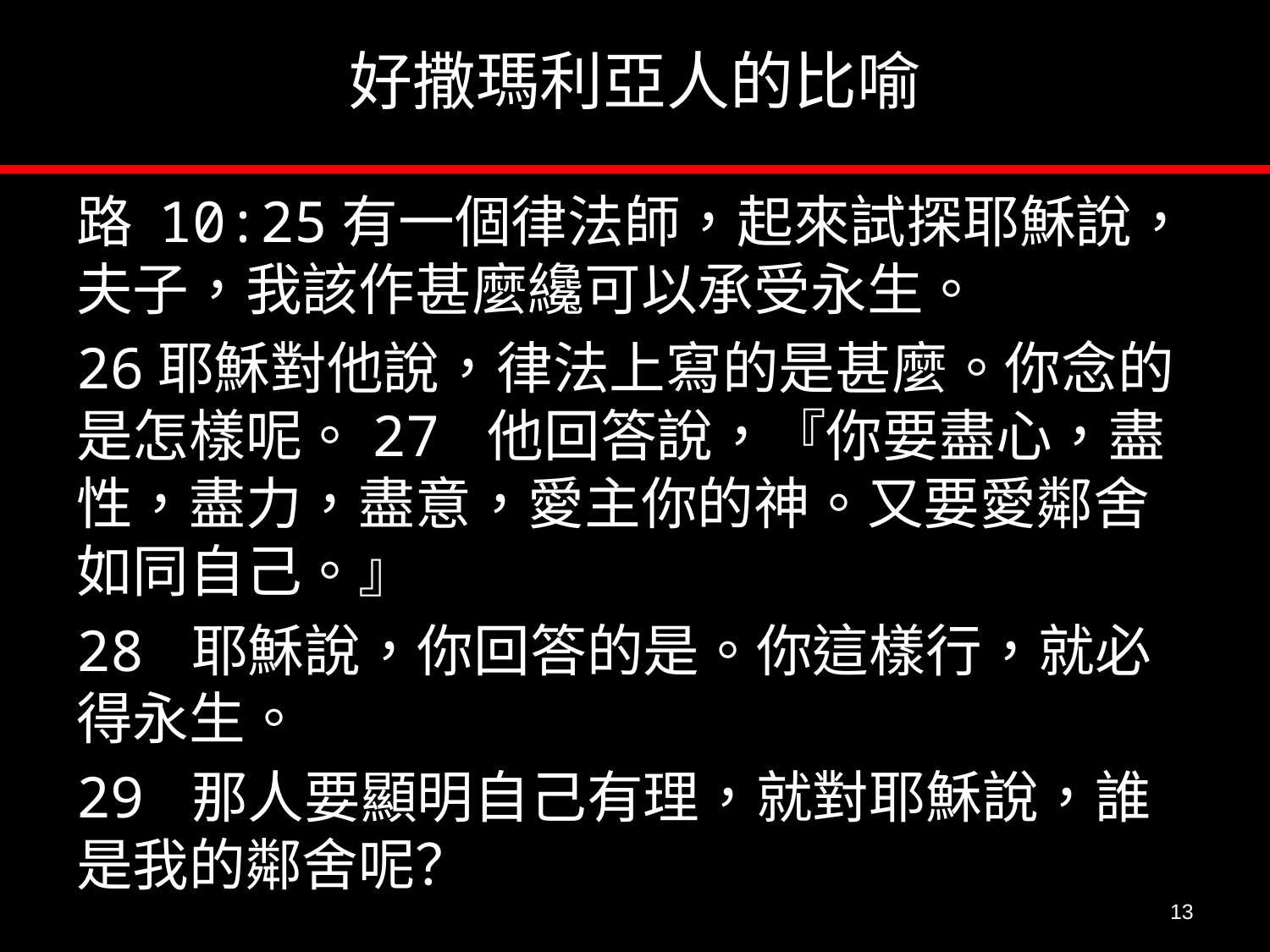

# 好撒瑪利亞人的比喻
路 10:25有一個律法師，起來試探耶穌說，夫子，我該作甚麼纔可以承受永生。
26耶穌對他說，律法上寫的是甚麼。你念的是怎樣呢。27 他回答說，『你要盡心，盡性，盡力，盡意，愛主你的神。又要愛鄰舍如同自己。』
28 耶穌說，你回答的是。你這樣行，就必得永生。
29 那人要顯明自己有理，就對耶穌說，誰是我的鄰舍呢？
13